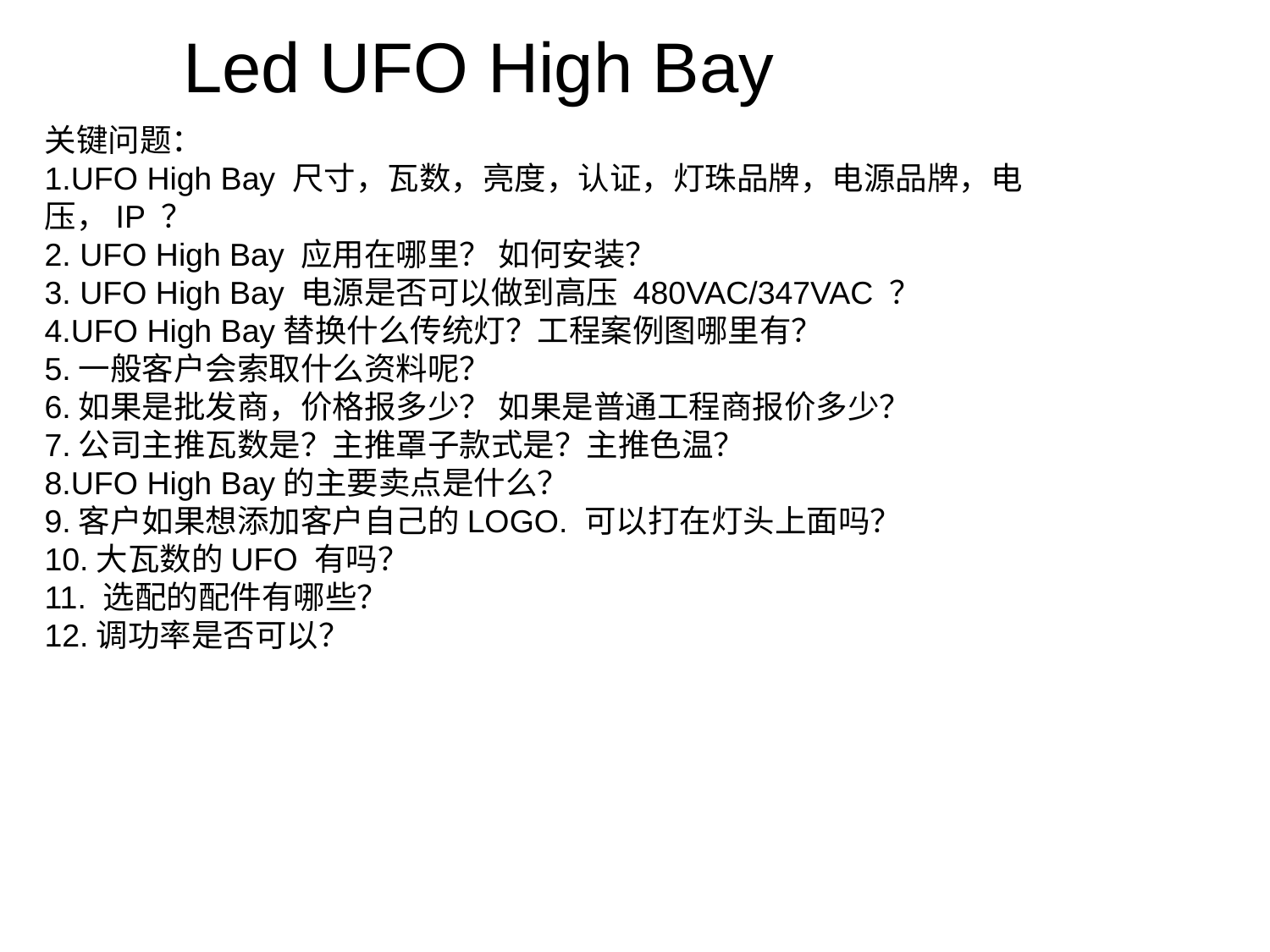

Led UFO High Bay
关键问题：
1.UFO High Bay 尺寸，瓦数，亮度，认证，灯珠品牌，电源品牌，电压，IP ？
2. UFO High Bay 应用在哪里？ 如何安装？
3. UFO High Bay 电源是否可以做到高压 480VAC/347VAC ？
4.UFO High Bay替换什么传统灯？工程案例图哪里有？
5.一般客户会索取什么资料呢？
6.如果是批发商，价格报多少？ 如果是普通工程商报价多少？
7.公司主推瓦数是？主推罩子款式是？主推色温？
8.UFO High Bay的主要卖点是什么？
9.客户如果想添加客户自己的LOGO. 可以打在灯头上面吗？
10.大瓦数的UFO 有吗？
11. 选配的配件有哪些？
12.调功率是否可以？